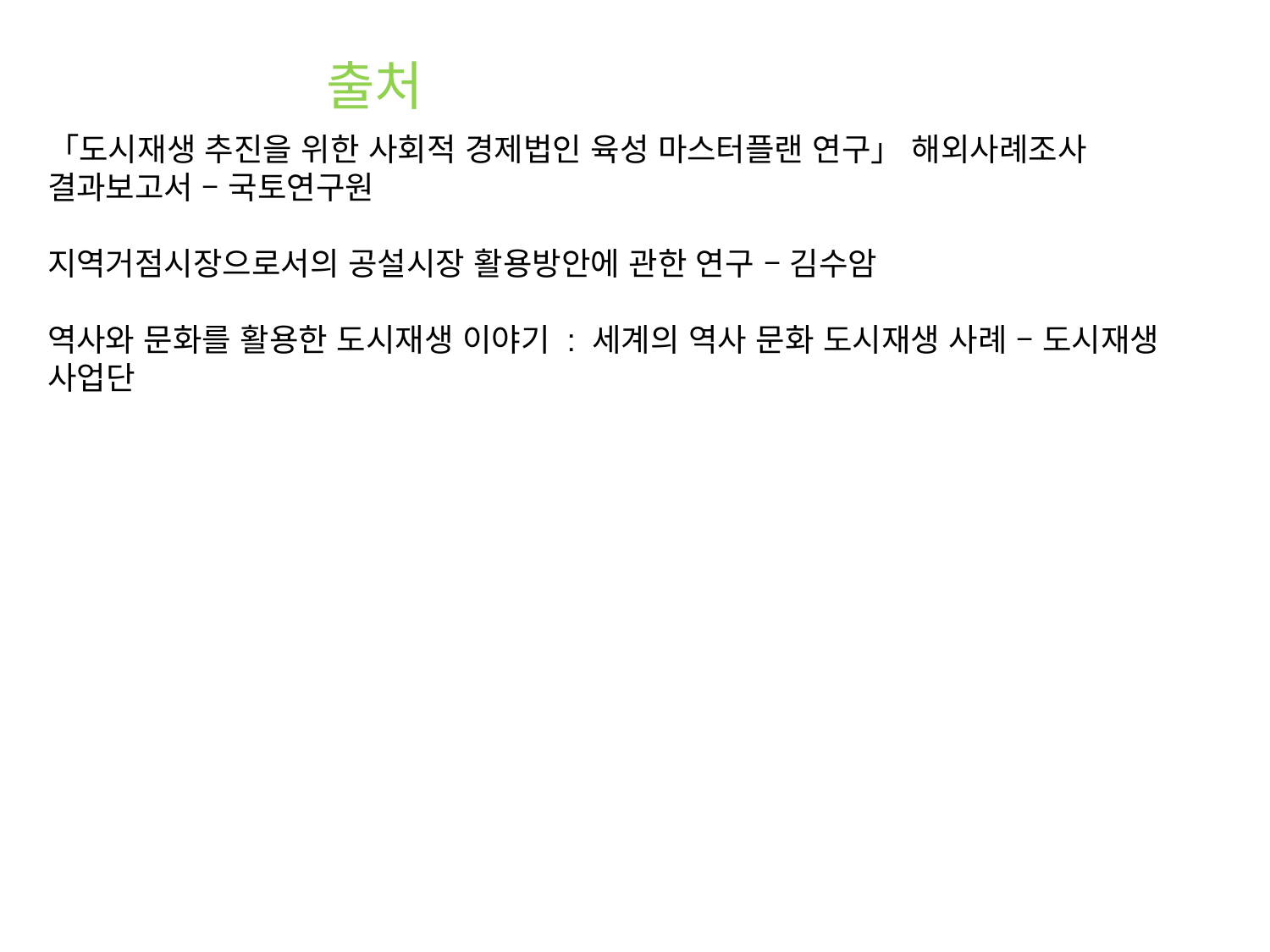

출처
「도시재생 추진을 위한 사회적 경제법인 육성 마스터플랜 연구」 해외사례조사 결과보고서 – 국토연구원

지역거점시장으로서의 공설시장 활용방안에 관한 연구 – 김수암

역사와 문화를 활용한 도시재생 이야기 : 세계의 역사 문화 도시재생 사례 – 도시재생 사업단